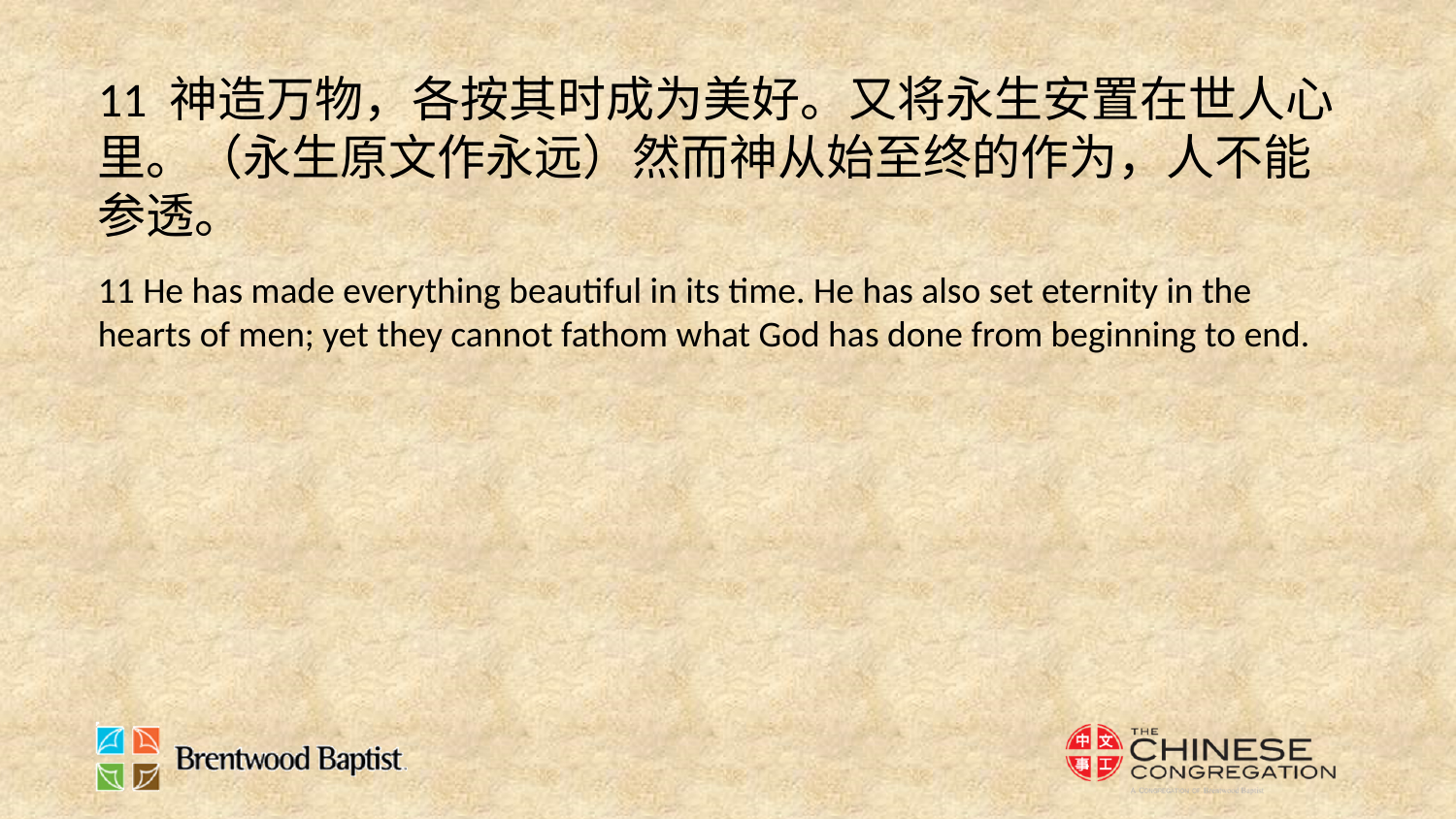

11 神造万物，各按其时成为美好。又将永生安置在世人心里。（永生原文作永远）然而神从始至终的作为，人不能参透。

11 He has made everything beautiful in its time. He has also set eternity in the hearts of men; yet they cannot fathom what God has done from beginning to end.